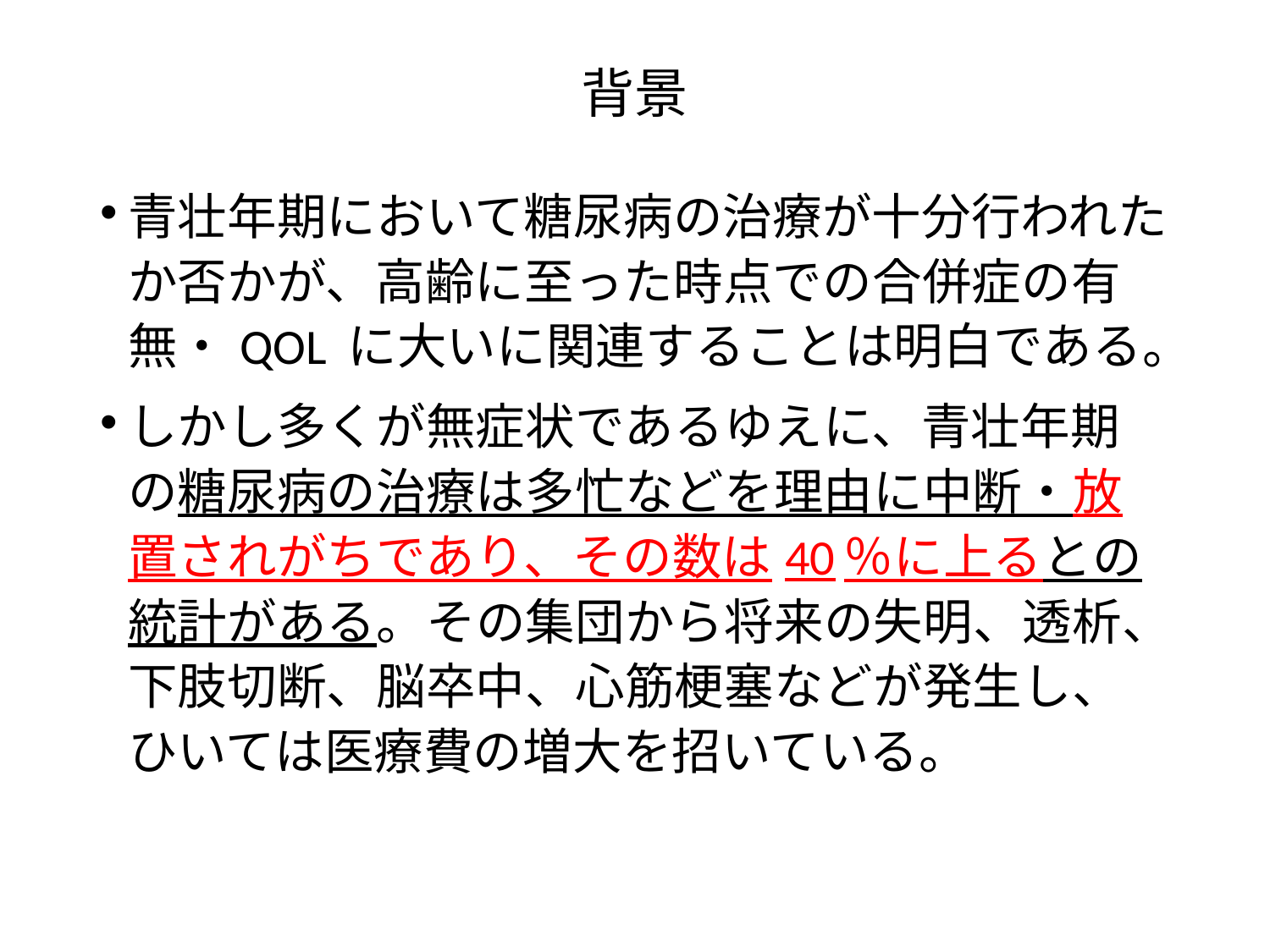

# 背景
青壮年期において糖尿病の治療が十分行われたか否かが、高齢に至った時点での合併症の有無・QOL に大いに関連することは明白である。
しかし多くが無症状であるゆえに、青壮年期の糖尿病の治療は多忙などを理由に中断・放置されがちであり、その数は40％に上るとの統計がある。その集団から将来の失明、透析、下肢切断、脳卒中、心筋梗塞などが発生し、ひいては医療費の増大を招いている。